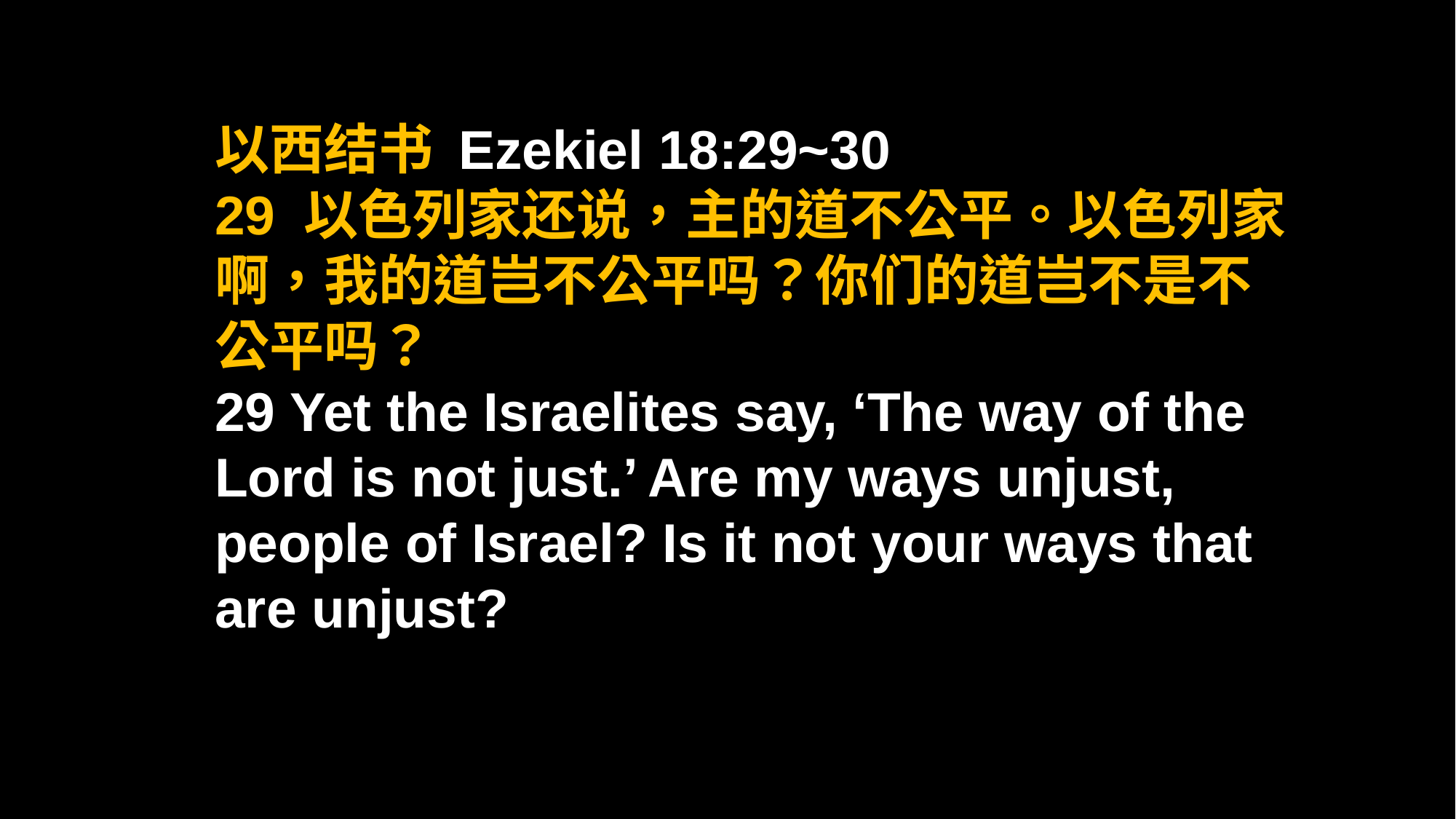

以西结书 Ezekiel 18:29~30
29 以色列家还说，主的道不公平。以色列家啊，我的道岂不公平吗？你们的道岂不是不公平吗？
29 Yet the Israelites say, ‘The way of the Lord is not just.’ Are my ways unjust, people of Israel? Is it not your ways that are unjust?